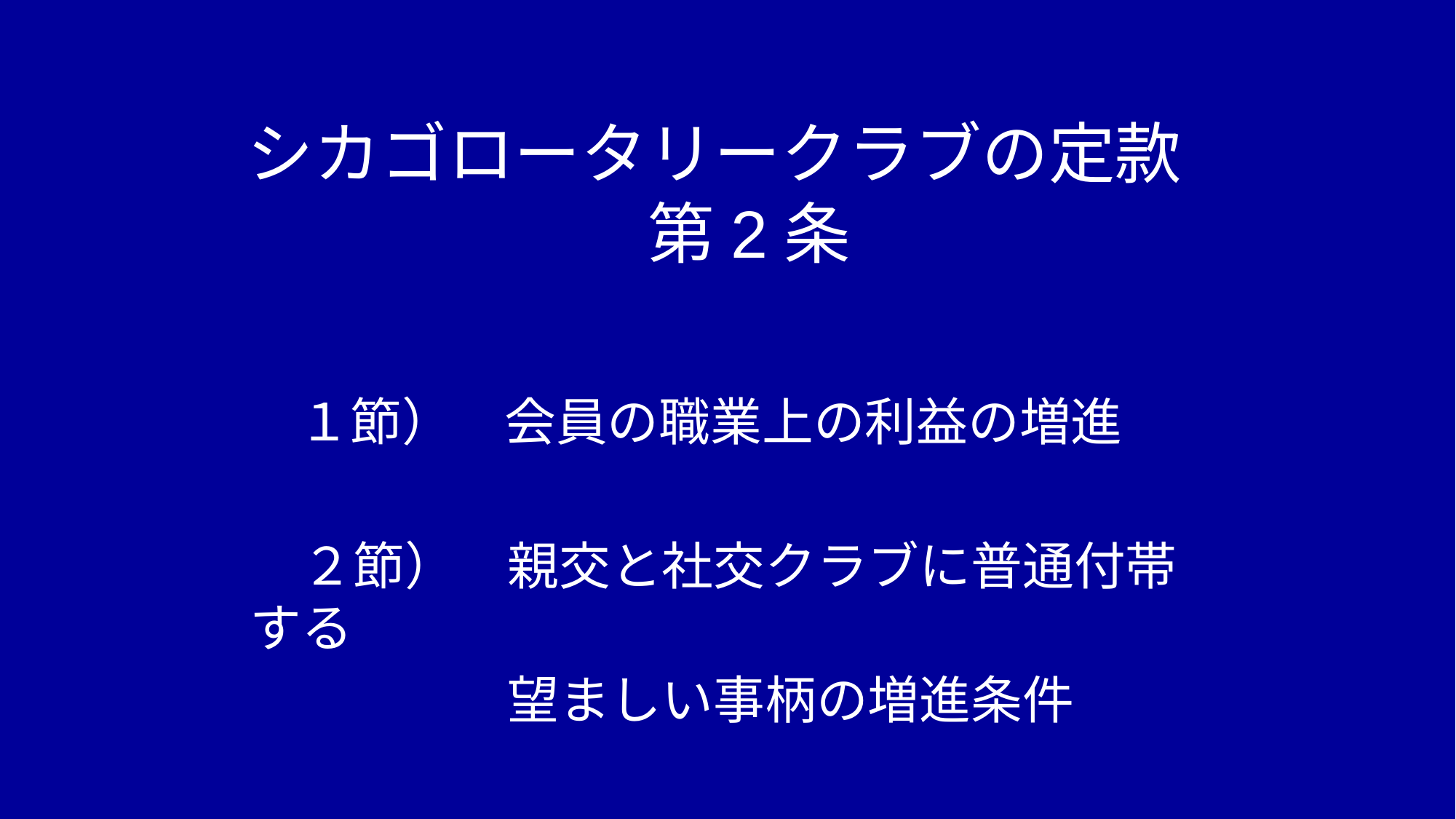

# シカゴロータリークラブの定款 　　　　　　第2条

　１節）　会員の職業上の利益の増進

　２節）　親交と社交クラブに普通付帯する
　　　　　望ましい事柄の増進条件